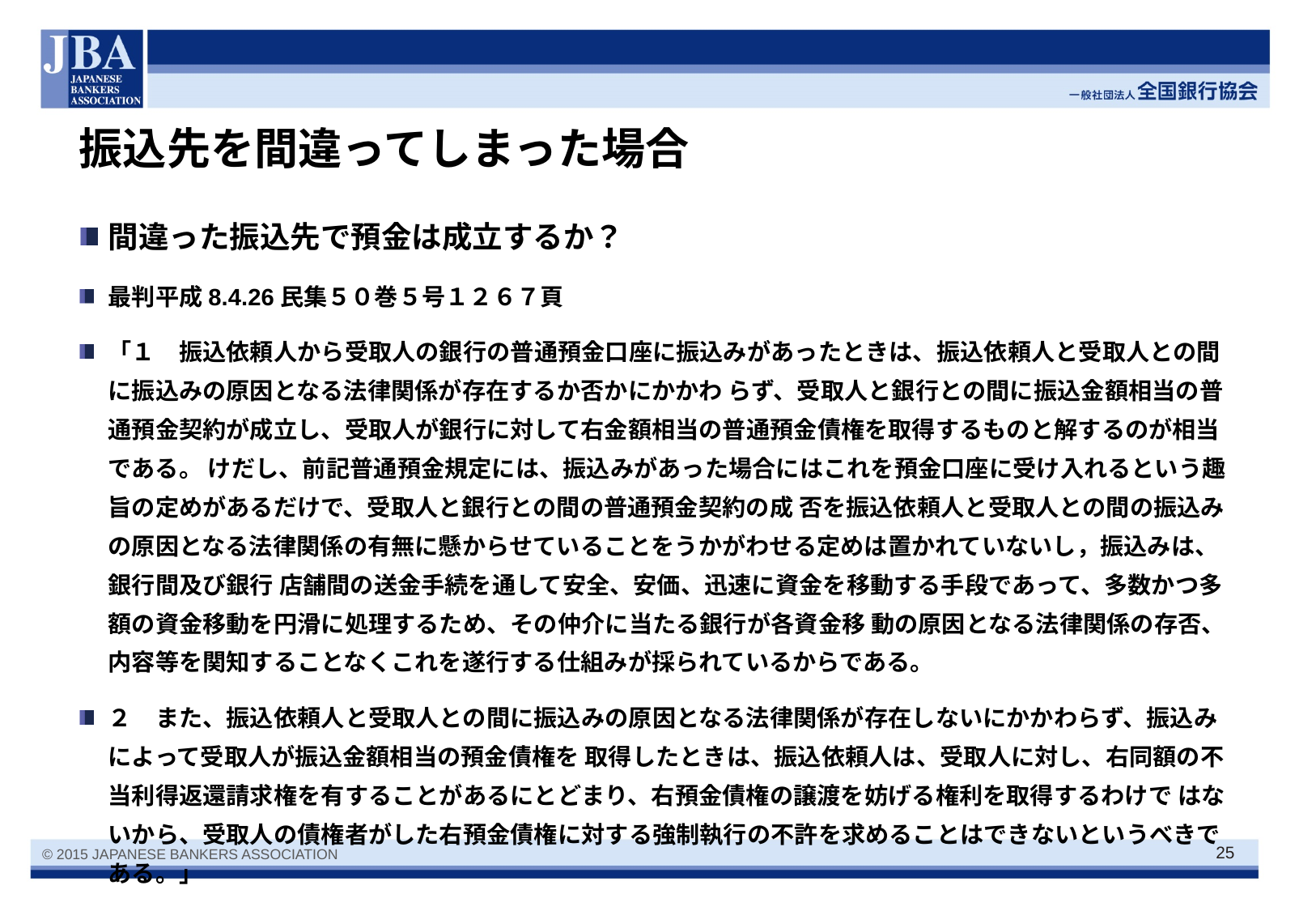

# 振込先を間違ってしまった場合
間違った振込先で預金は成立するか？
最判平成8.4.26民集５０巻５号１２６７頁
「１　振込依頼人から受取人の銀行の普通預金口座に振込みがあったときは、振込依頼人と受取人との間に振込みの原因となる法律関係が存在するか否かにかかわ らず、受取人と銀行との間に振込金額相当の普通預金契約が成立し、受取人が銀行に対して右金額相当の普通預金債権を取得するものと解するのが相当である。 けだし、前記普通預金規定には、振込みがあった場合にはこれを預金口座に受け入れるという趣旨の定めがあるだけで、受取人と銀行との間の普通預金契約の成 否を振込依頼人と受取人との間の振込みの原因となる法律関係の有無に懸からせていることをうかがわせる定めは置かれていないし，振込みは、銀行間及び銀行 店舗間の送金手続を通して安全、安価、迅速に資金を移動する手段であって、多数かつ多額の資金移動を円滑に処理するため、その仲介に当たる銀行が各資金移 動の原因となる法律関係の存否、内容等を関知することなくこれを遂行する仕組みが採られているからである。
２　また、振込依頼人と受取人との間に振込みの原因となる法律関係が存在しないにかかわらず、振込みによって受取人が振込金額相当の預金債権を 取得したときは、振込依頼人は、受取人に対し、右同額の不当利得返還請求権を有することがあるにとどまり、右預金債権の譲渡を妨げる権利を取得するわけで はないから、受取人の債権者がした右預金債権に対する強制執行の不許を求めることはできないというべきである。」